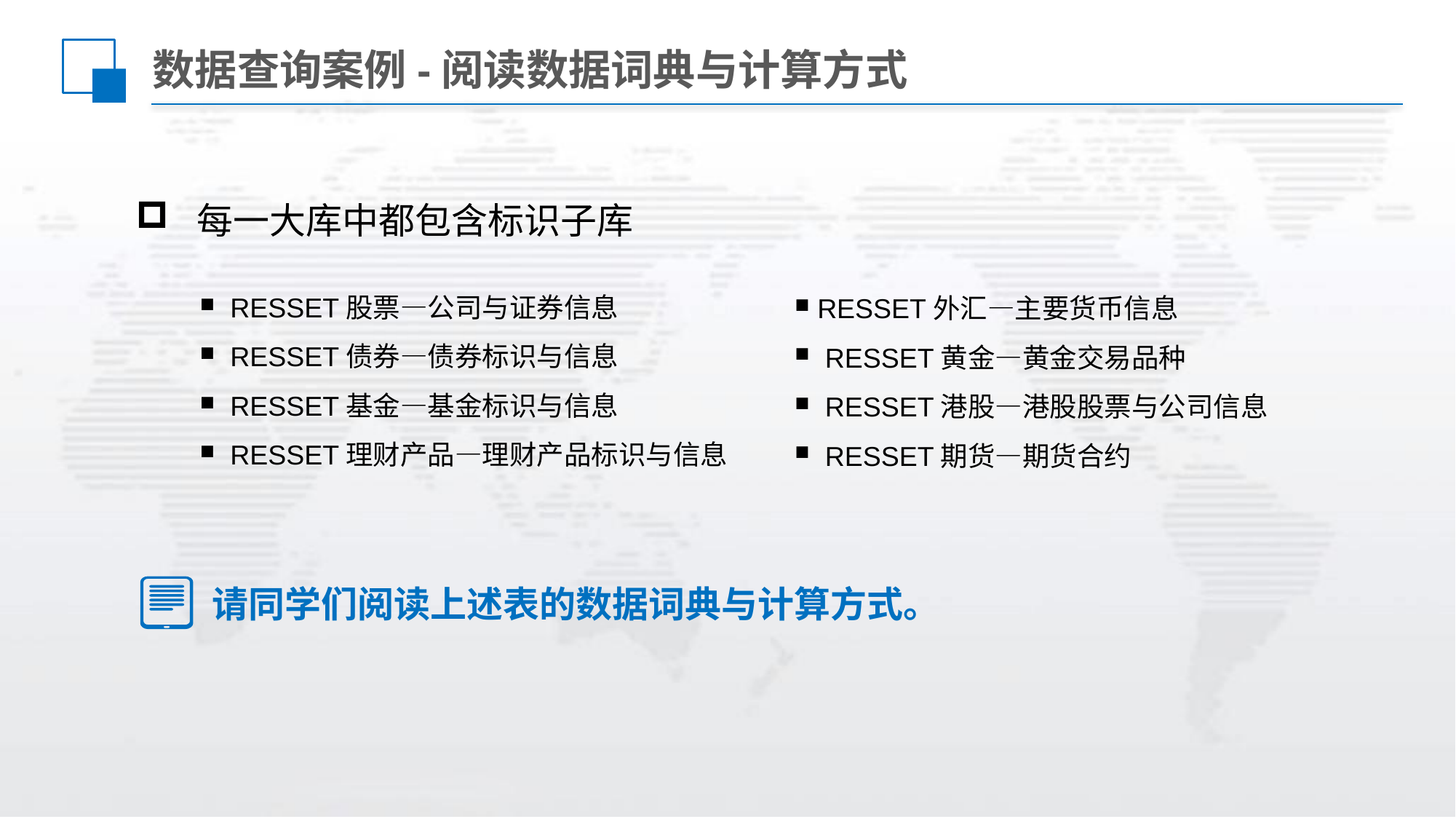

# 数据查询案例-阅读数据词典与计算方式
每一大库中都包含标识子库

  RESSET股票—公司与证券信息
  RESSET债券—债券标识与信息
  RESSET基金—基金标识与信息
  RESSET理财产品—理财产品标识与信息

 RESSET外汇—主要货币信息
  RESSET黄金—黄金交易品种
  RESSET港股—港股股票与公司信息
  RESSET期货—期货合约
请同学们阅读上述表的数据词典与计算方式。